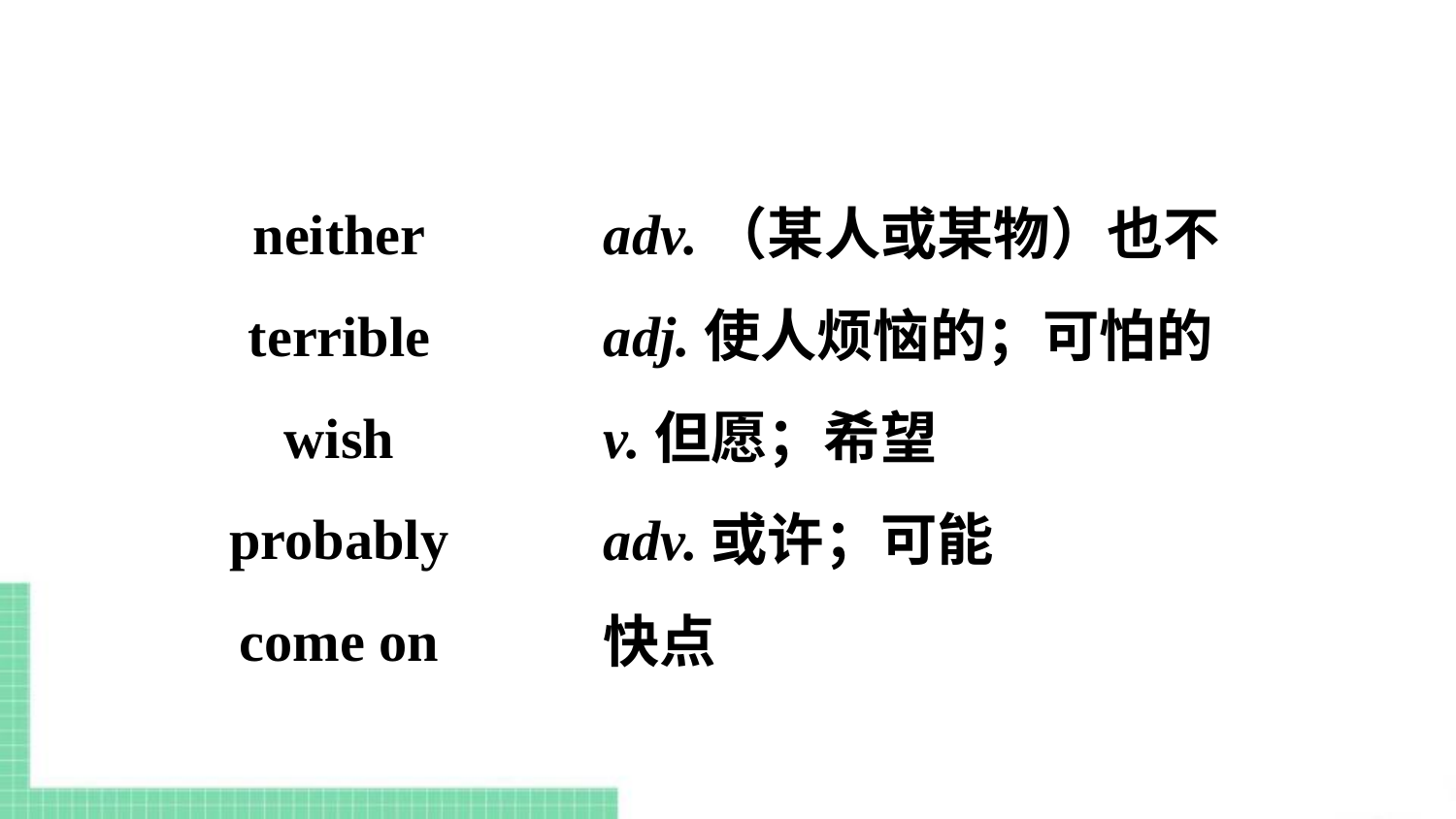

neither
terrible
wish
probably
come on
adv.（某人或某物）也不
adj.使人烦恼的；可怕的
v.但愿；希望
adv.或许；可能
快点